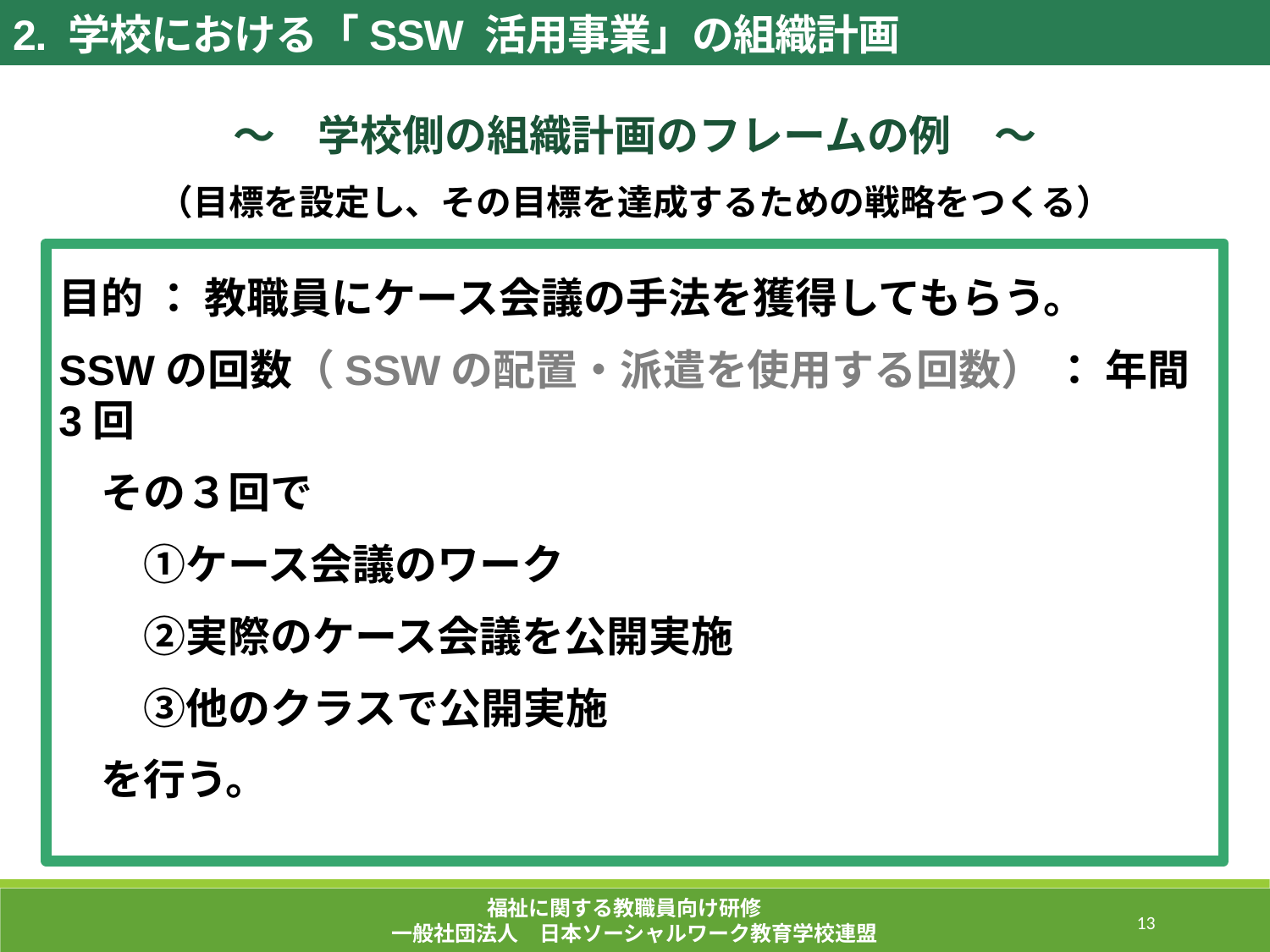

2. 学校における「SSW 活用事業」の組織計画
～　学校側の組織計画のフレームの例　～
（目標を設定し、その目標を達成するための戦略をつくる）

目的 ： 教職員にケース会議の手法を獲得してもらう。
SSWの回数（SSWの配置・派遣を使用する回数） ： 年間3回
　その３回で
　　①ケース会議のワーク
　　②実際のケース会議を公開実施
　　③他のクラスで公開実施
　を行う。

福祉に関する教職員向け研修
一般社団法人　日本ソーシャルワーク教育学校連盟
13